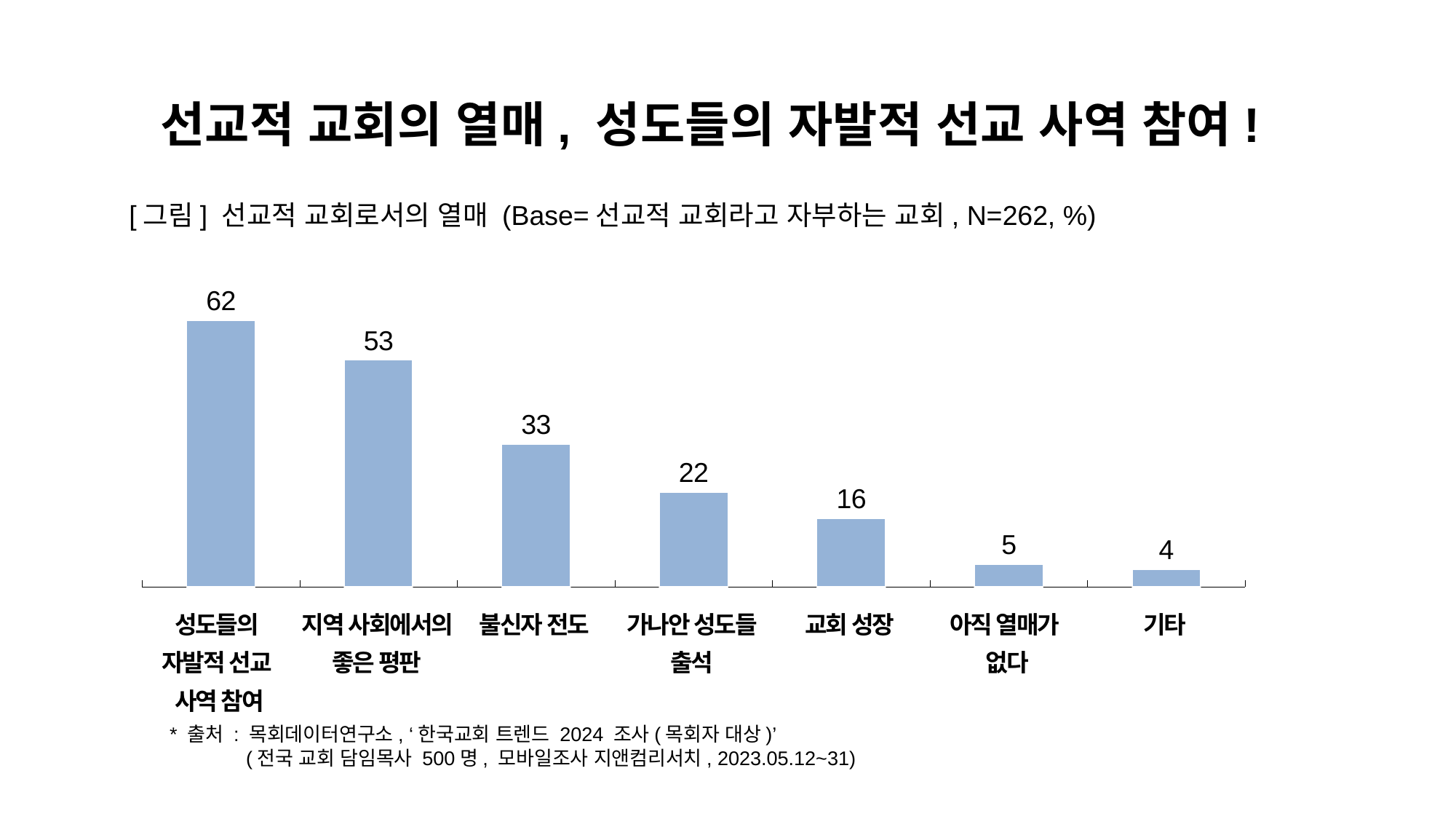

선교적 교회의 열매, 성도들의 자발적 선교 사역 참여!
[그림] 선교적 교회로서의 열매 (Base=선교적 교회라고 자부하는 교회, N=262, %)

### Chart

| Category | 개신교인 |
|---|---|
| 성도들의 자발적 선교 사역 참여 | 지역 사회에서의 좋은 평판 | 불신자 전도 | 가나안 성도들 출석 | 교회 성장 | 아직 열매가 없다 | 기타 |
| --- | --- | --- | --- | --- | --- | --- |
* 출처 : 목회데이터연구소, ‘한국교회 트렌드 2024 조사(목회자 대상)’
              (전국 교회 담임목사 500명, 모바일조사 지앤컴리서치, 2023.05.12~31)